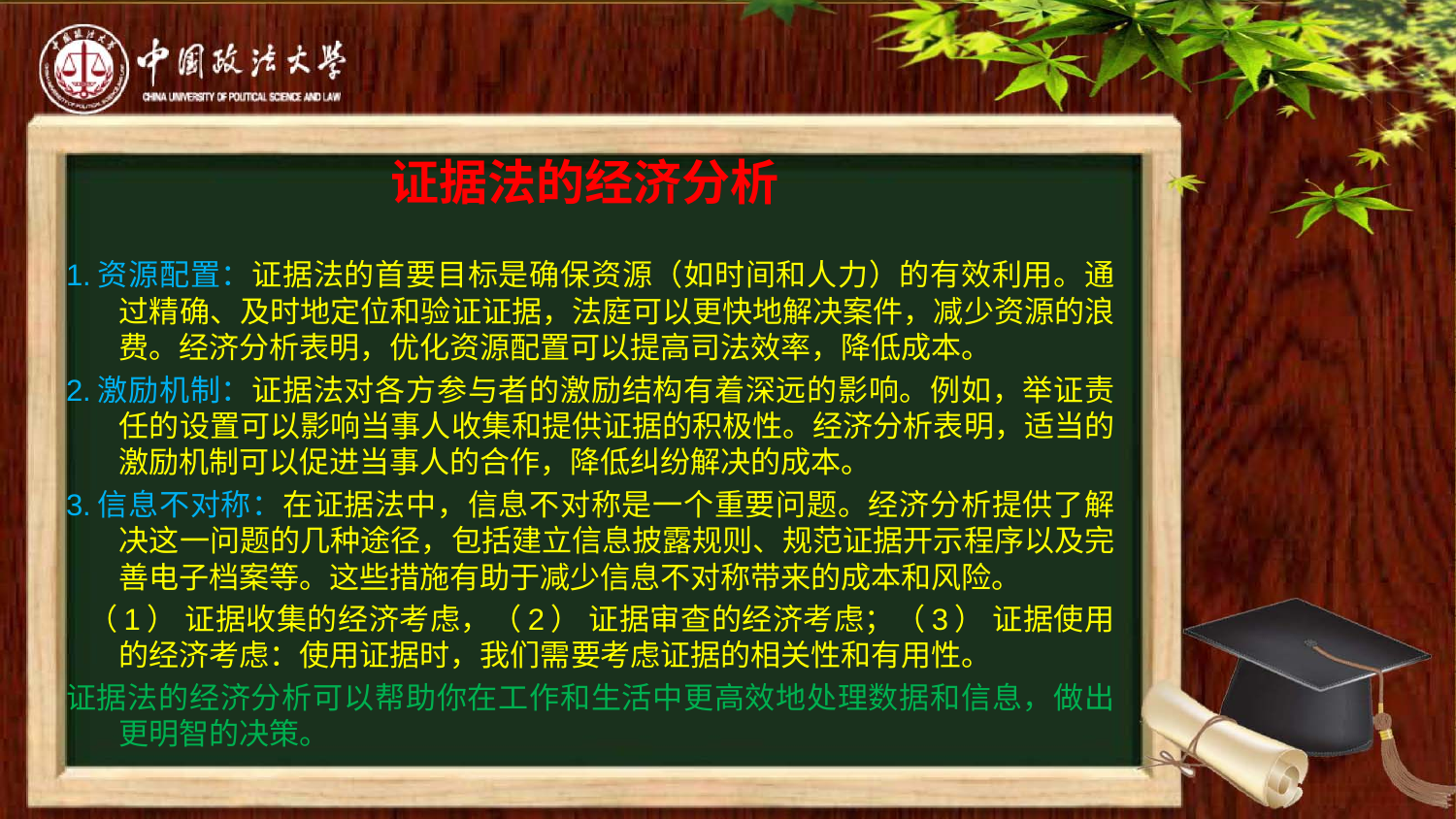

# 证据法的经济分析
1.资源配置：证据法的首要目标是确保资源（如时间和人力）的有效利用。通过精确、及时地定位和验证证据，法庭可以更快地解决案件，减少资源的浪费。经济分析表明，优化资源配置可以提高司法效率，降低成本。
2.激励机制：证据法对各方参与者的激励结构有着深远的影响。例如，举证责任的设置可以影响当事人收集和提供证据的积极性。经济分析表明，适当的激励机制可以促进当事人的合作，降低纠纷解决的成本。
3.信息不对称：在证据法中，信息不对称是一个重要问题。经济分析提供了解决这一问题的几种途径，包括建立信息披露规则、规范证据开示程序以及完善电子档案等。这些措施有助于减少信息不对称带来的成本和风险。
  （1） 证据收集的经济考虑，（2） 证据审查的经济考虑；（3） 证据使用的经济考虑：使用证据时，我们需要考虑证据的相关性和有用性。
证据法的经济分析可以帮助你在工作和生活中更高效地处理数据和信息，做出更明智的决策。